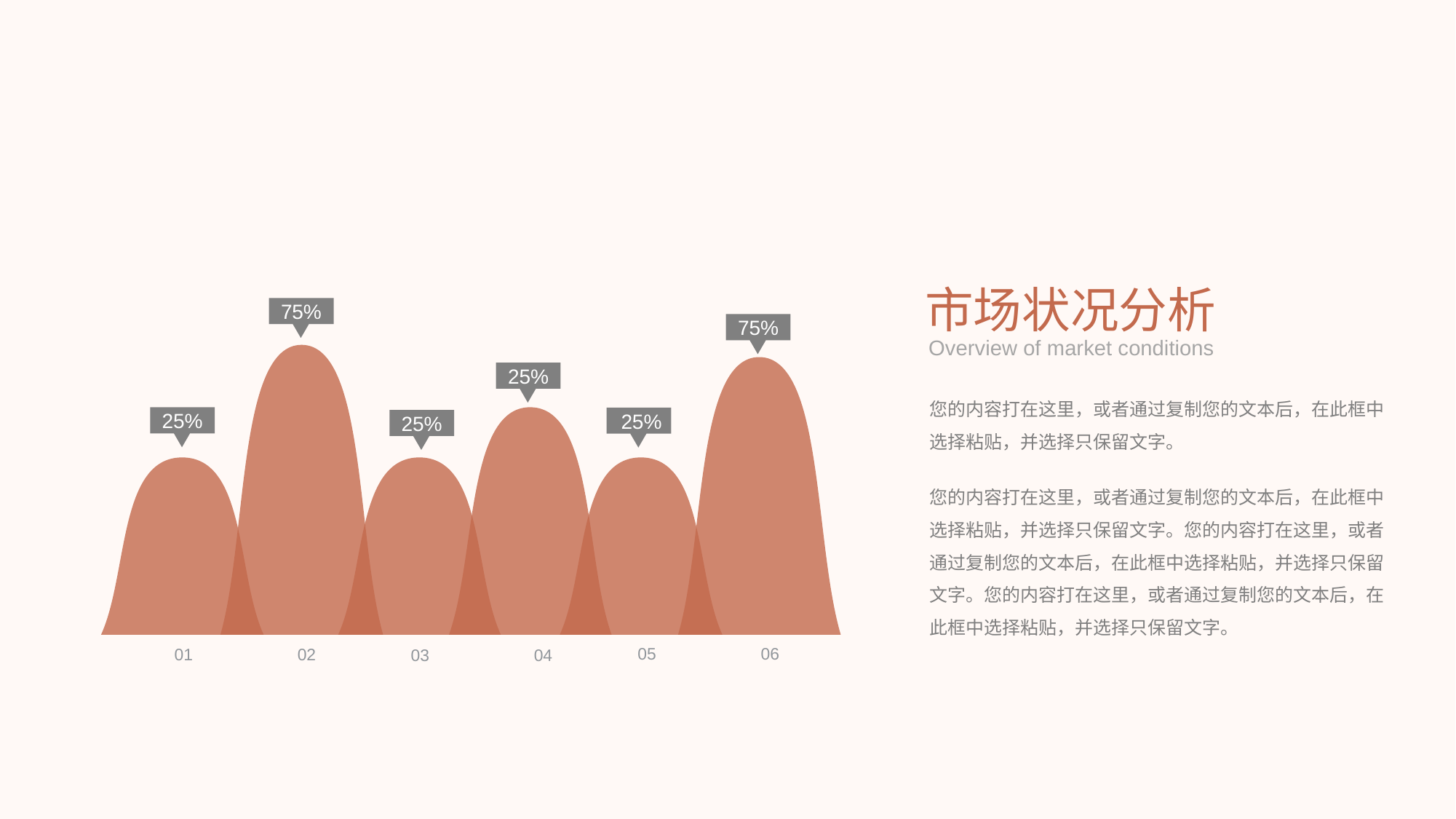

市场状况分析

75%

75%
Overview of market conditions

25%
您的内容打在这里，或者通过复制您的文本后，在此框中选择粘贴，并选择只保留文字。

25%
25%

25%

您的内容打在这里，或者通过复制您的文本后，在此框中选择粘贴，并选择只保留文字。您的内容打在这里，或者通过复制您的文本后，在此框中选择粘贴，并选择只保留文字。您的内容打在这里，或者通过复制您的文本后，在此框中选择粘贴，并选择只保留文字。
05
06
01
02
03
04